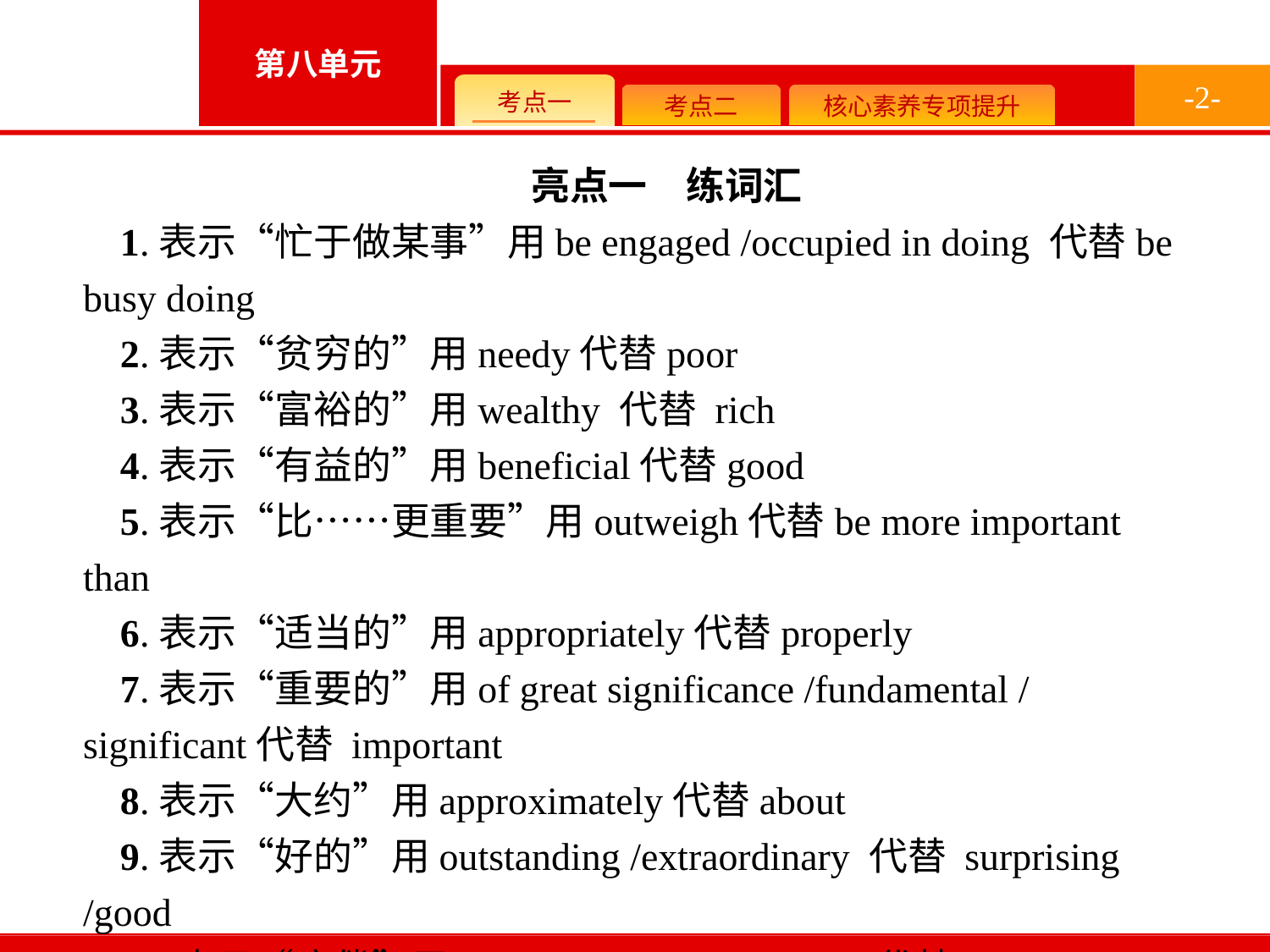

-2-
亮点一　练词汇
1.表示“忙于做某事”用be engaged /occupied in doing 代替be busy doing
2.表示“贫穷的”用needy代替poor
3.表示“富裕的”用wealthy 代替 rich
4.表示“有益的”用beneficial代替good
5.表示“比……更重要”用outweigh代替be more important than
6.表示“适当的”用appropriately代替properly
7.表示“重要的”用of great significance /fundamental / significant代替 important
8.表示“大约”用approximately代替about
9.表示“好的”用outstanding /extraordinary 代替 surprising /good
10.表示“疲倦”用be exhausted /be worn out代替be tired